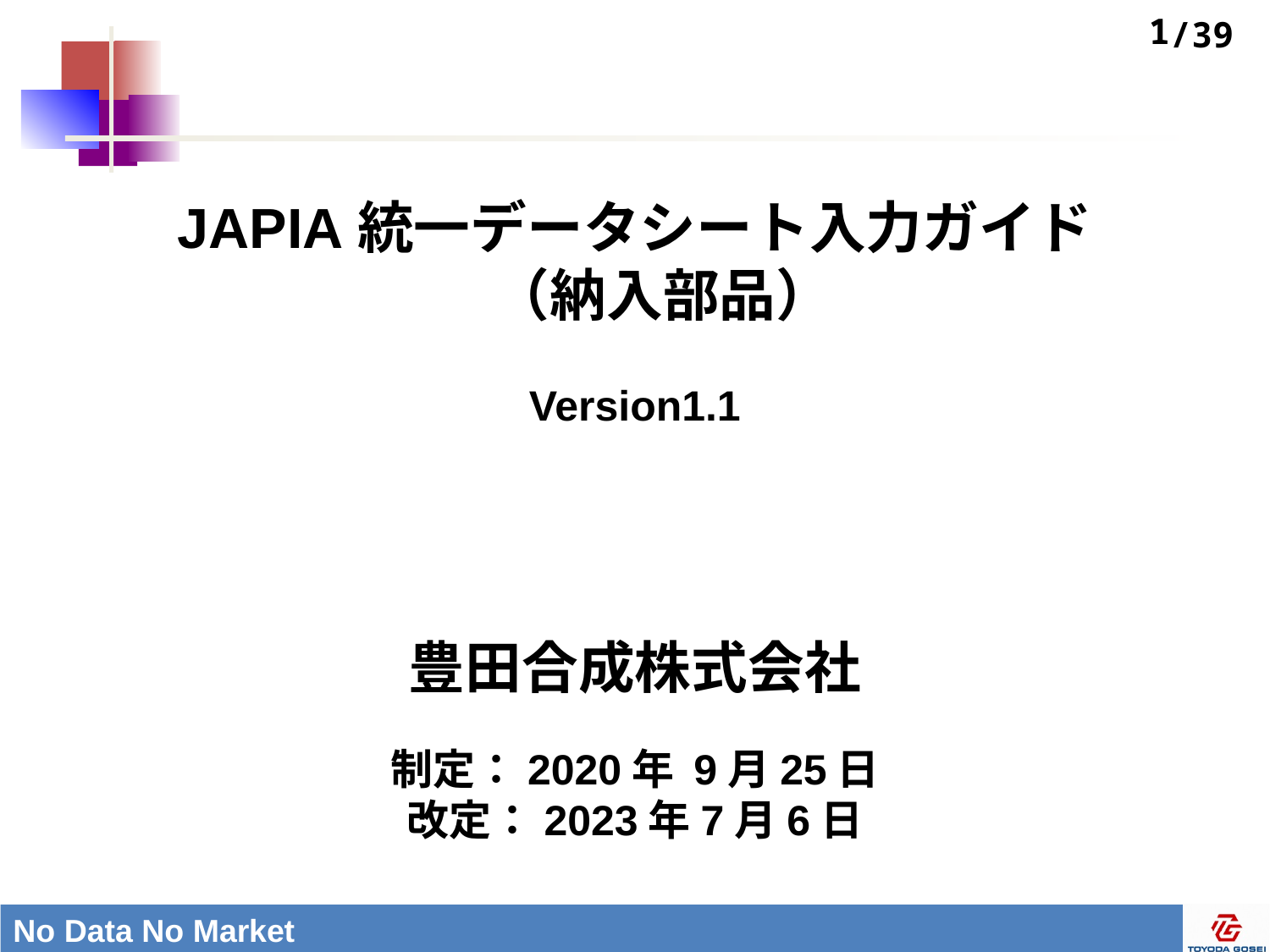

1
JAPIA統一データシート入力ガイド
　（納入部品）

Version1.1

豊田合成株式会社

制定：2020年 9月25日
改定：2023年7月6日